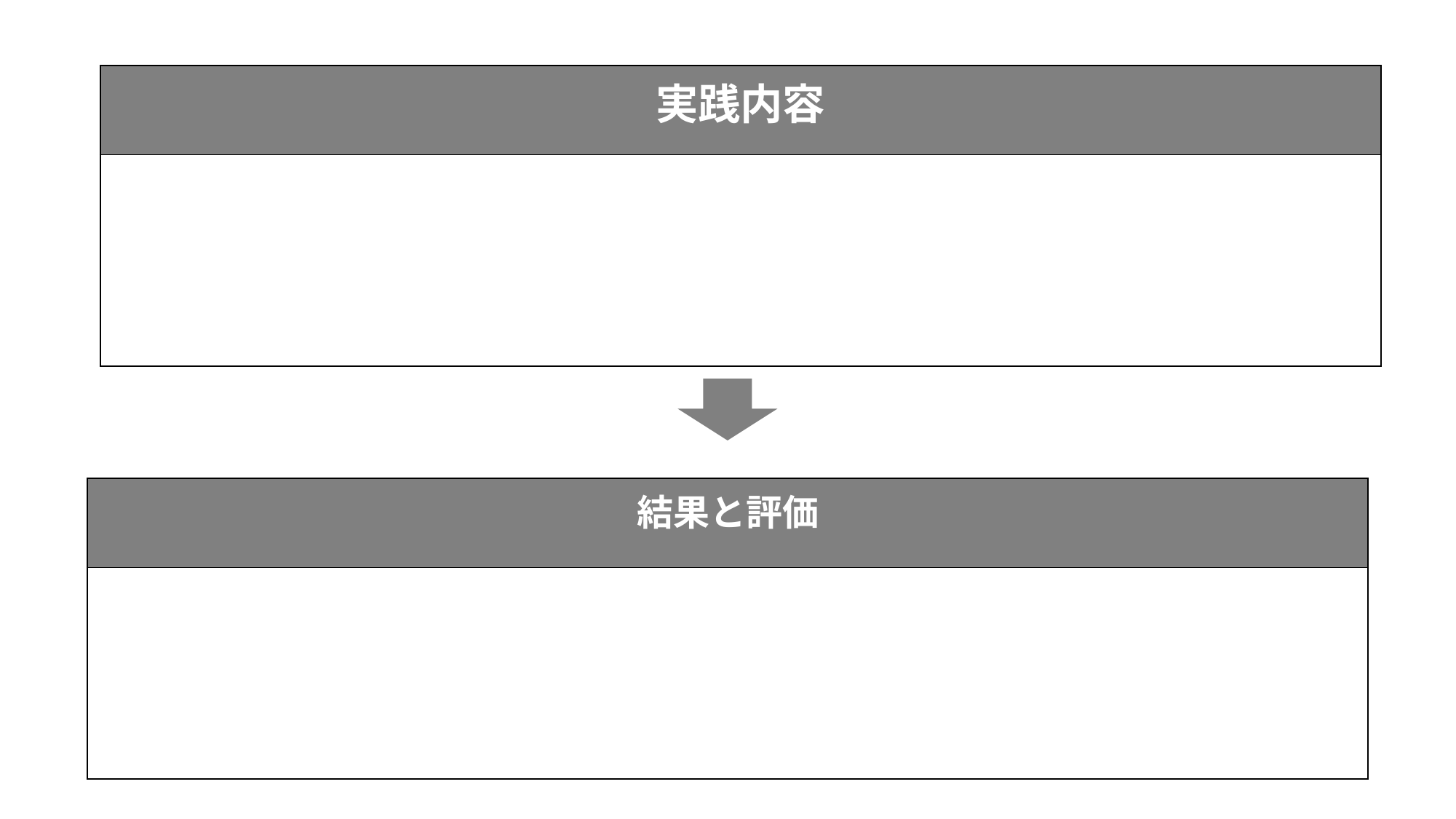

| 実践内容 |
| --- |
|  |

| 結果と評価 |
| --- |
|  |